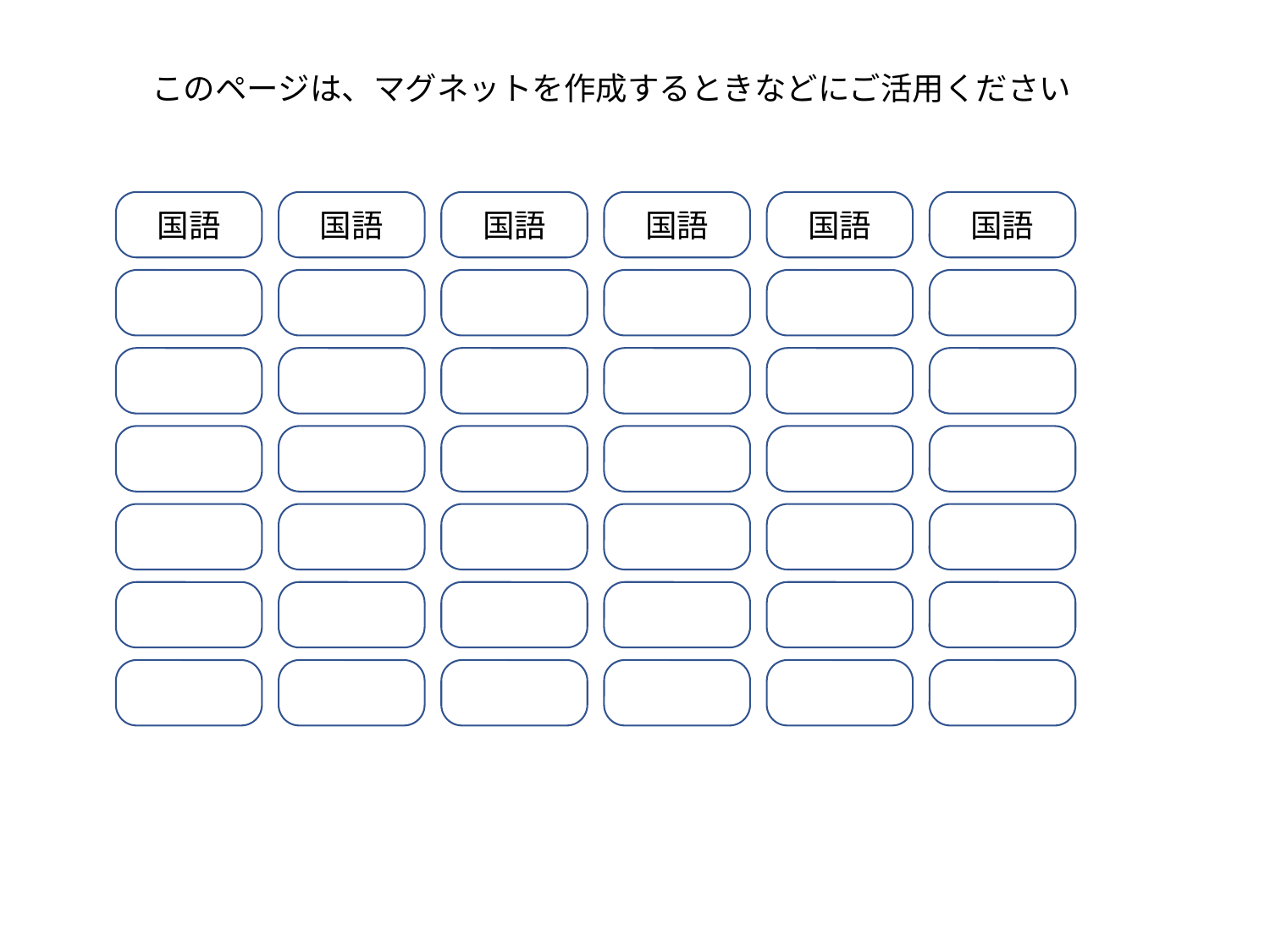

このページは、マグネットを作成するときなどにご活用ください
国語
国語
国語
国語
国語
国語